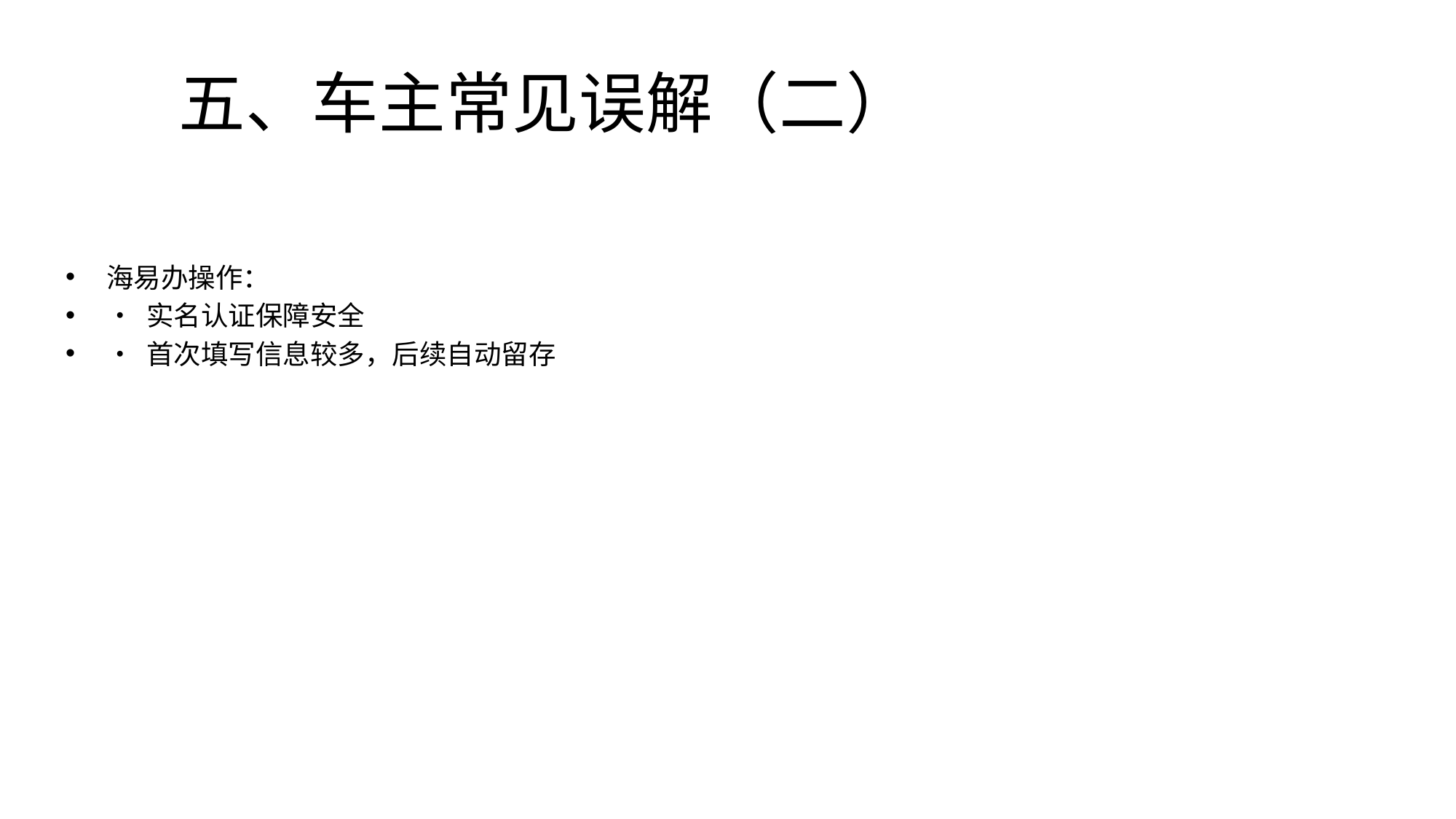

# 五、车主常见误解（二）

海易办操作：
• 实名认证保障安全
• 首次填写信息较多，后续自动留存